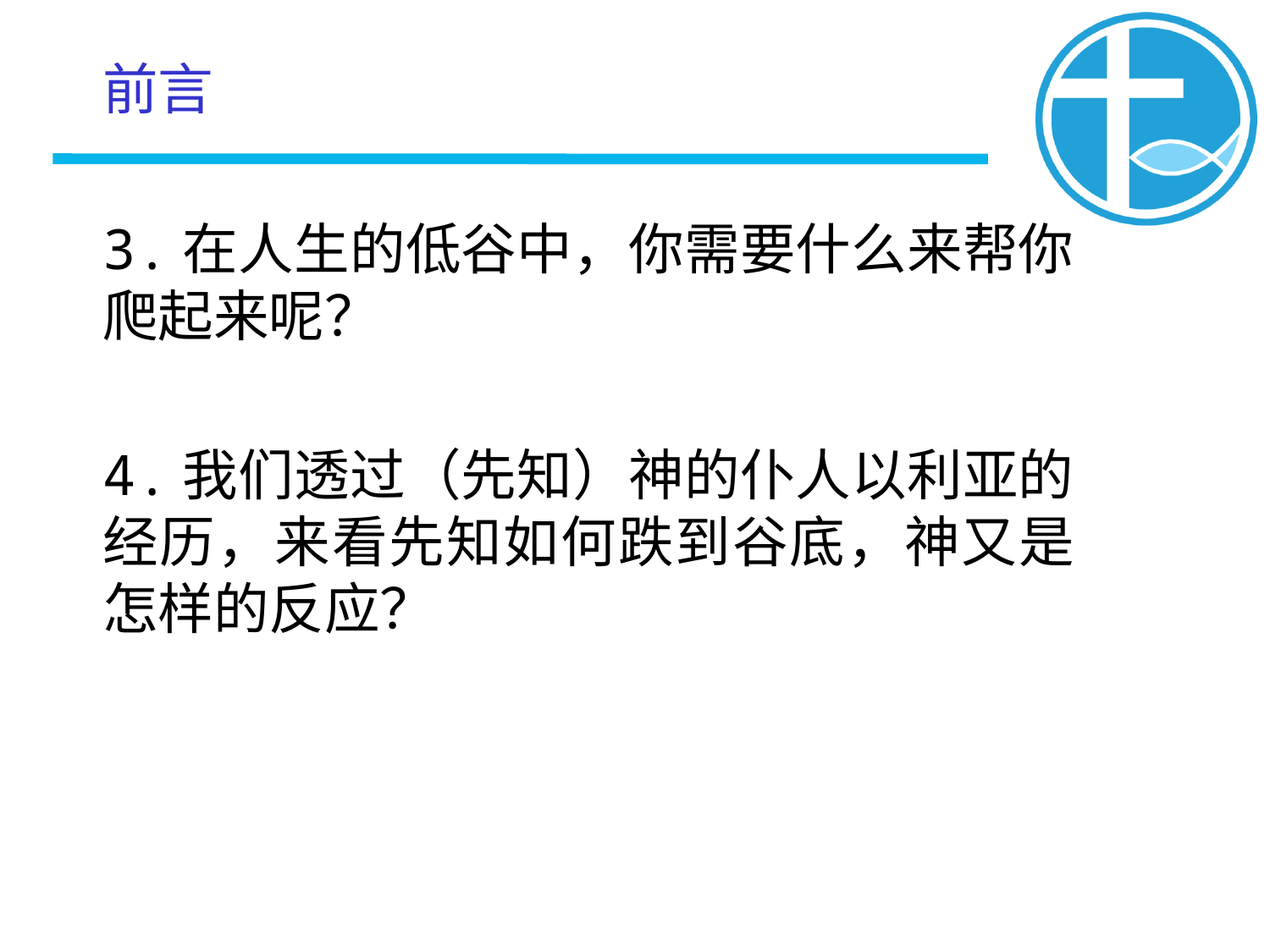

# 前言
3.在人生的低谷中，你需要什么来帮你爬起来呢？

4.我们透过（先知）神的仆人以利亚的经历，来看先知如何跌到谷底，神又是怎样的反应？